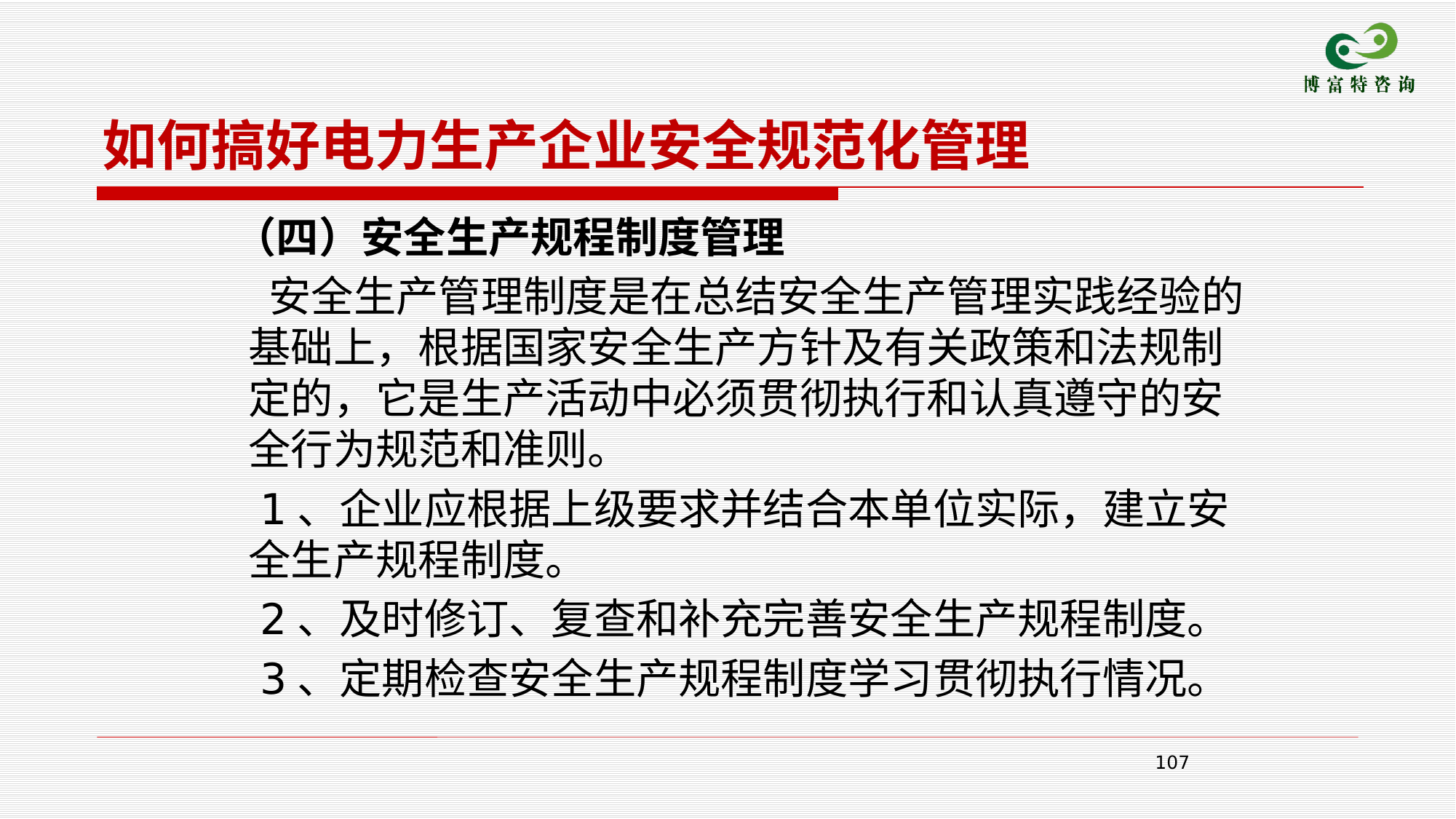

如何搞好电力生产企业安全规范化管理
    （四）安全生产规程制度管理
       安全生产管理制度是在总结安全生产管理实践经验的基础上，根据国家安全生产方针及有关政策和法规制定的，它是生产活动中必须贯彻执行和认真遵守的安全行为规范和准则。
     1、企业应根据上级要求并结合本单位实际，建立安全生产规程制度。
     2、及时修订、复查和补充完善安全生产规程制度。
     3、定期检查安全生产规程制度学习贯彻执行情况。

107